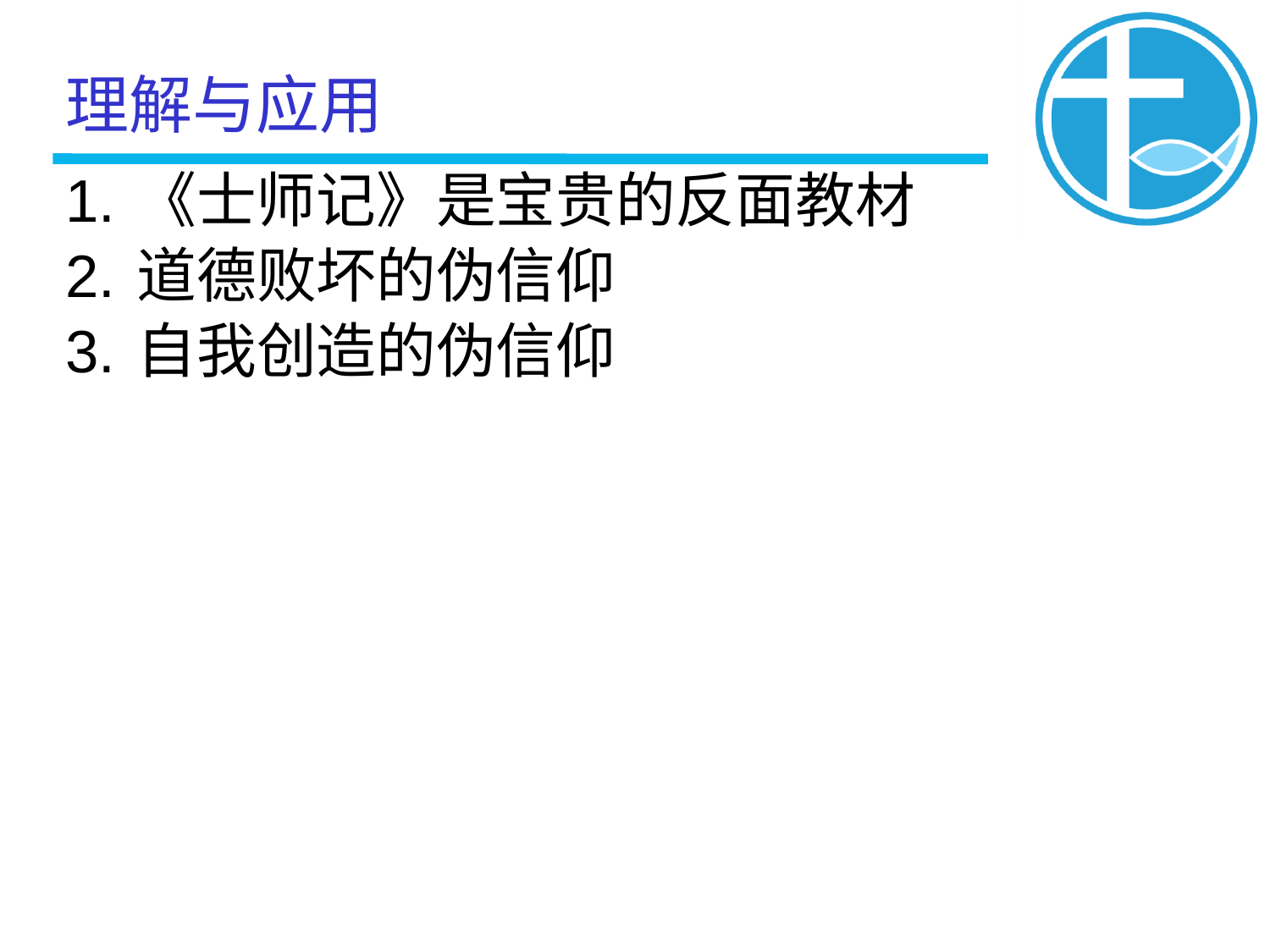

理解与应用
《士师记》是宝贵的反面教材
道德败坏的伪信仰
自我创造的伪信仰